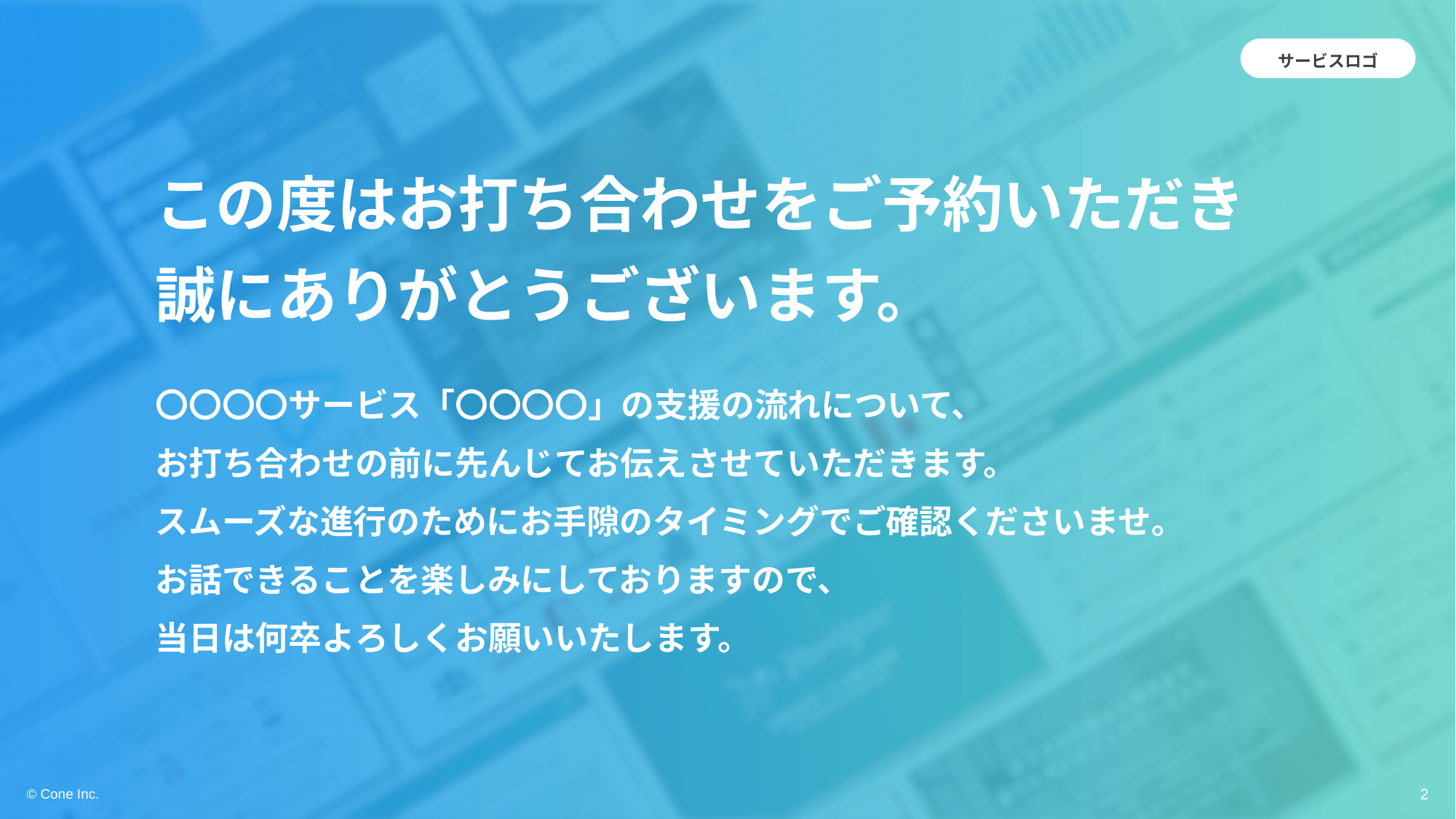

この度はお打ち合わせをご予約いただき
誠にありがとうございます。
〇〇〇〇サービス「〇〇〇〇」の支援の流れについて、
お打ち合わせの前に先んじてお伝えさせていただきます。
スムーズな進行のためにお手隙のタイミングでご確認くださいませ。
お話できることを楽しみにしておりますので、
当日は何卒よろしくお願いいたします。
2
© Cone Inc.